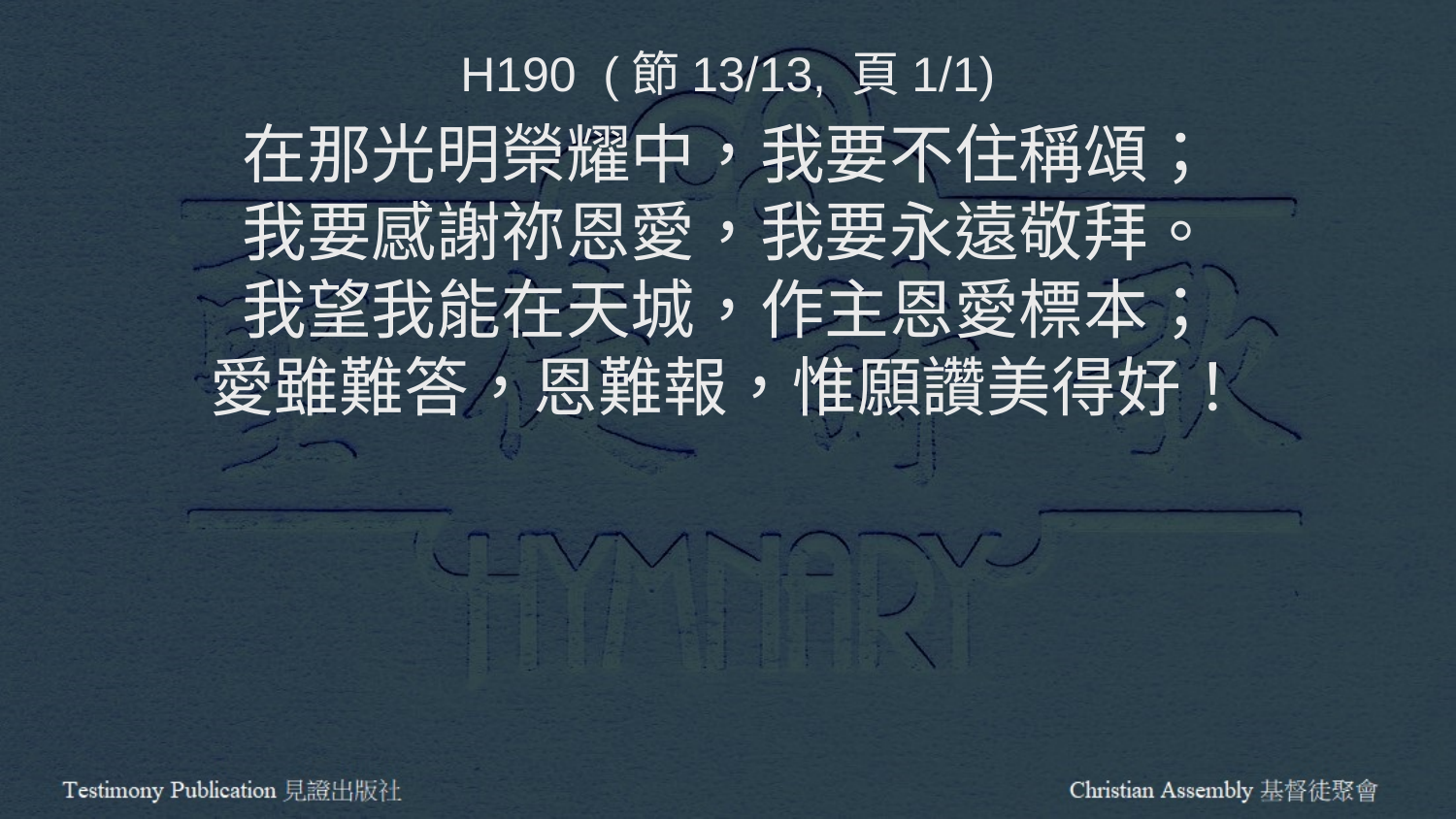

H190  (節13/13, 頁1/1)
在那光明榮耀中，我要不住稱頌；
我要感謝祢恩愛，我要永遠敬拜。
我望我能在天城，作主恩愛標本；
愛雖難答，恩難報，惟願讚美得好！